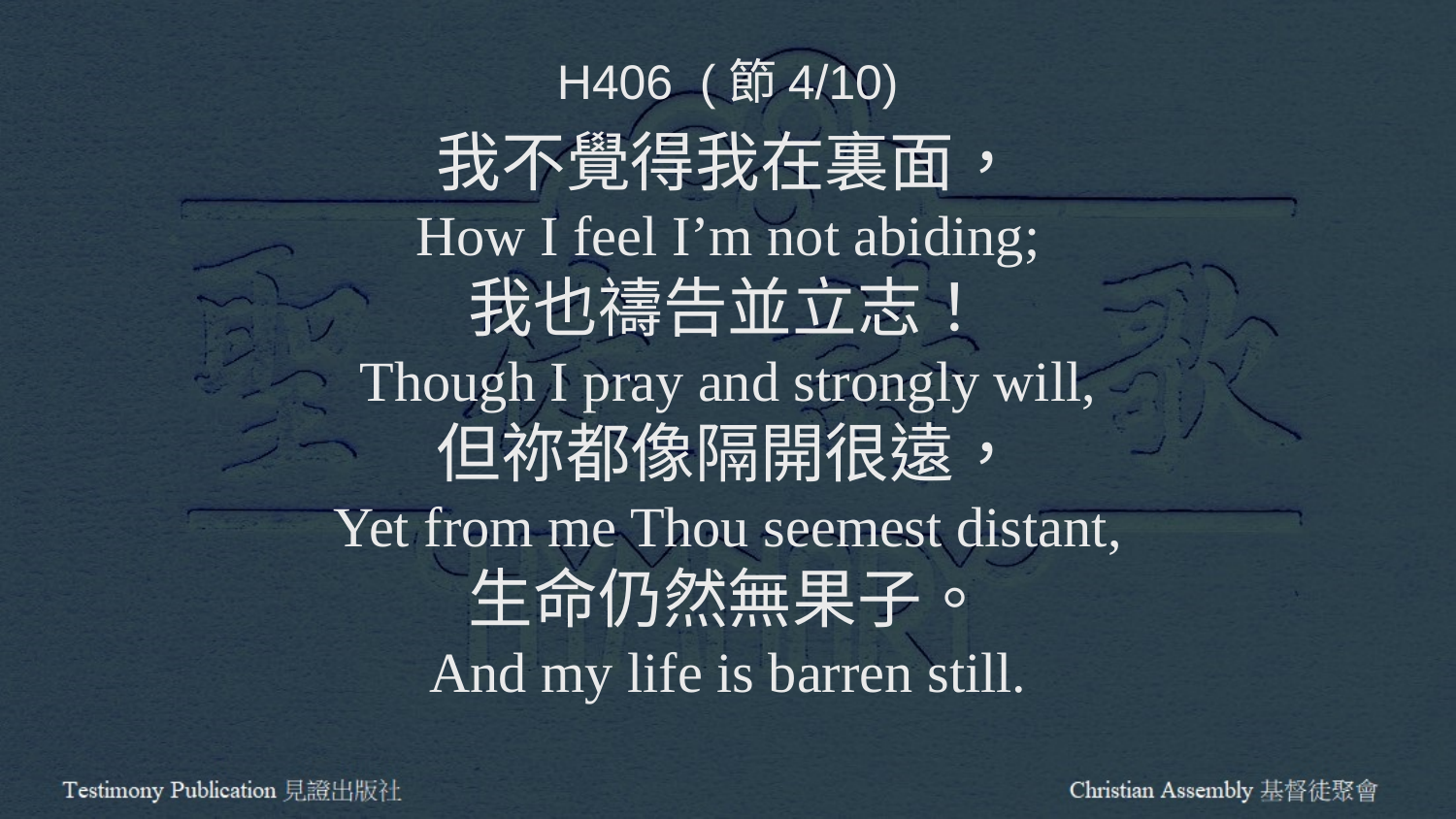

H406  (節4/10)
我不覺得我在裏面，
How I feel I’m not abiding;
我也禱告並立志！
Though I pray and strongly will,
但祢都像隔開很遠，
Yet from me Thou seemest distant,
生命仍然無果子。
And my life is barren still.